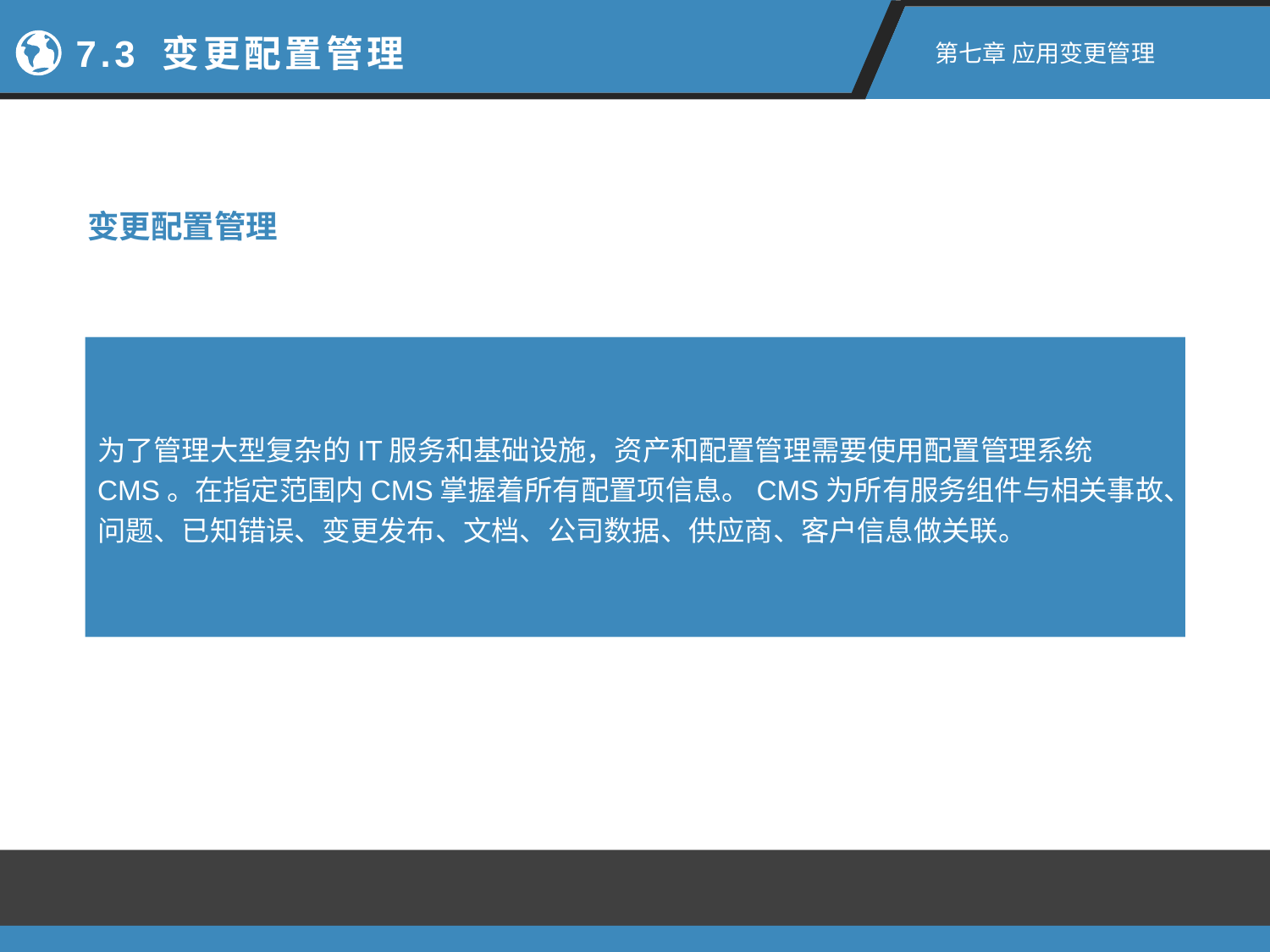

7.3 变更配置管理

第七章 应用变更管理
变更配置管理
为了管理大型复杂的IT服务和基础设施，资产和配置管理需要使用配置管理系统CMS。在指定范围内CMS掌握着所有配置项信息。CMS为所有服务组件与相关事故、问题、已知错误、变更发布、文档、公司数据、供应商、客户信息做关联。